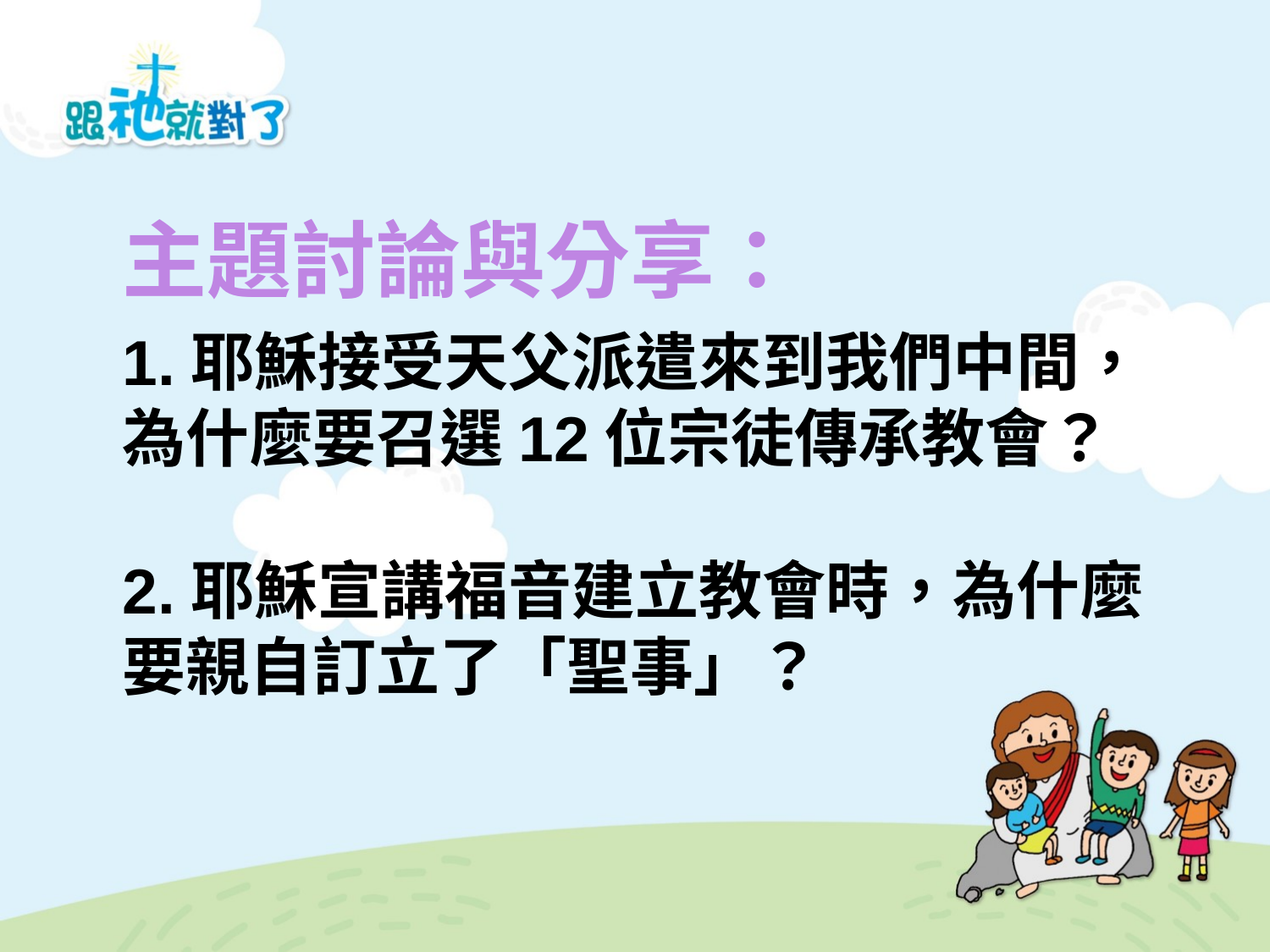

主題討論與分享：
1.耶穌接受天父派遣來到我們中間，為什麼要召選12位宗徒傳承教會？

2.耶穌宣講福音建立教會時，為什麼要親自訂立了「聖事」？